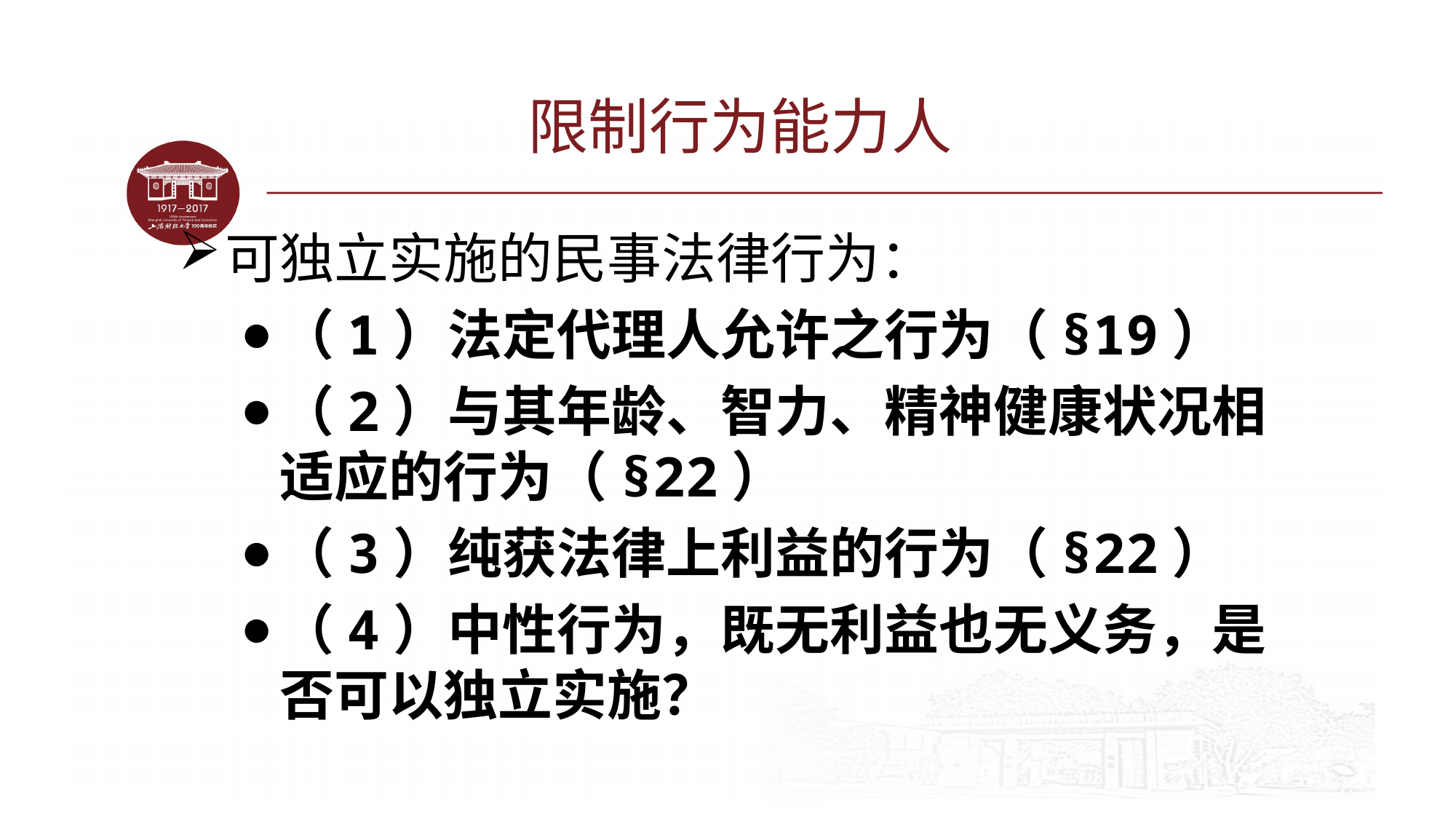

# 限制行为能力人
可独立实施的民事法律行为：
（1）法定代理人允许之行为（§19）
（2）与其年龄、智力、精神健康状况相适应的行为（§22）
（3）纯获法律上利益的行为（§22）
（4）中性行为，既无利益也无义务，是否可以独立实施？